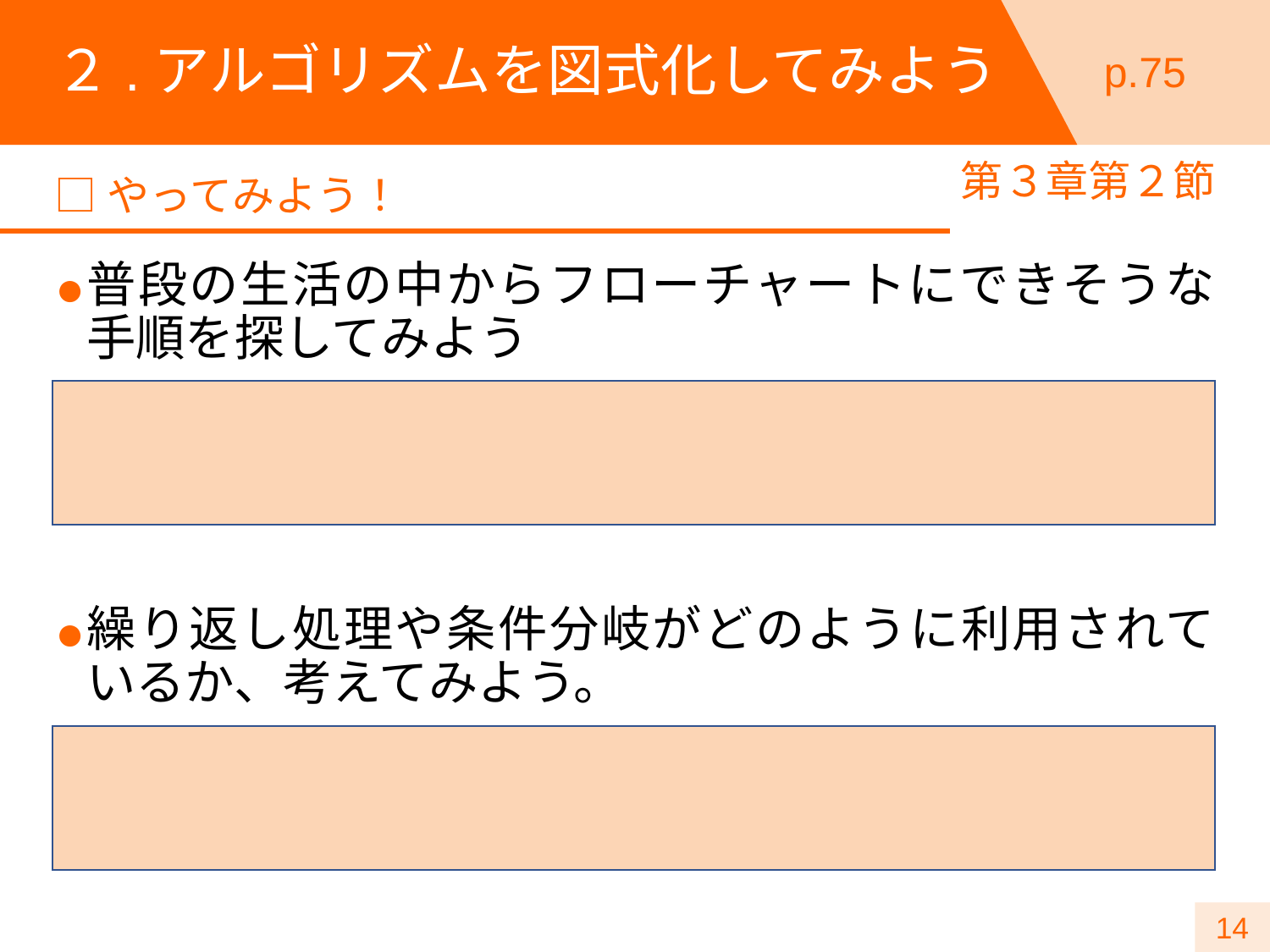

# ２.アルゴリズムを図式化してみよう
p.75
第３章第２節
□やってみよう！
普段の生活の中からフローチャートにできそうな手順を探してみよう

繰り返し処理や条件分岐がどのように利用されているか、考えてみよう。

14